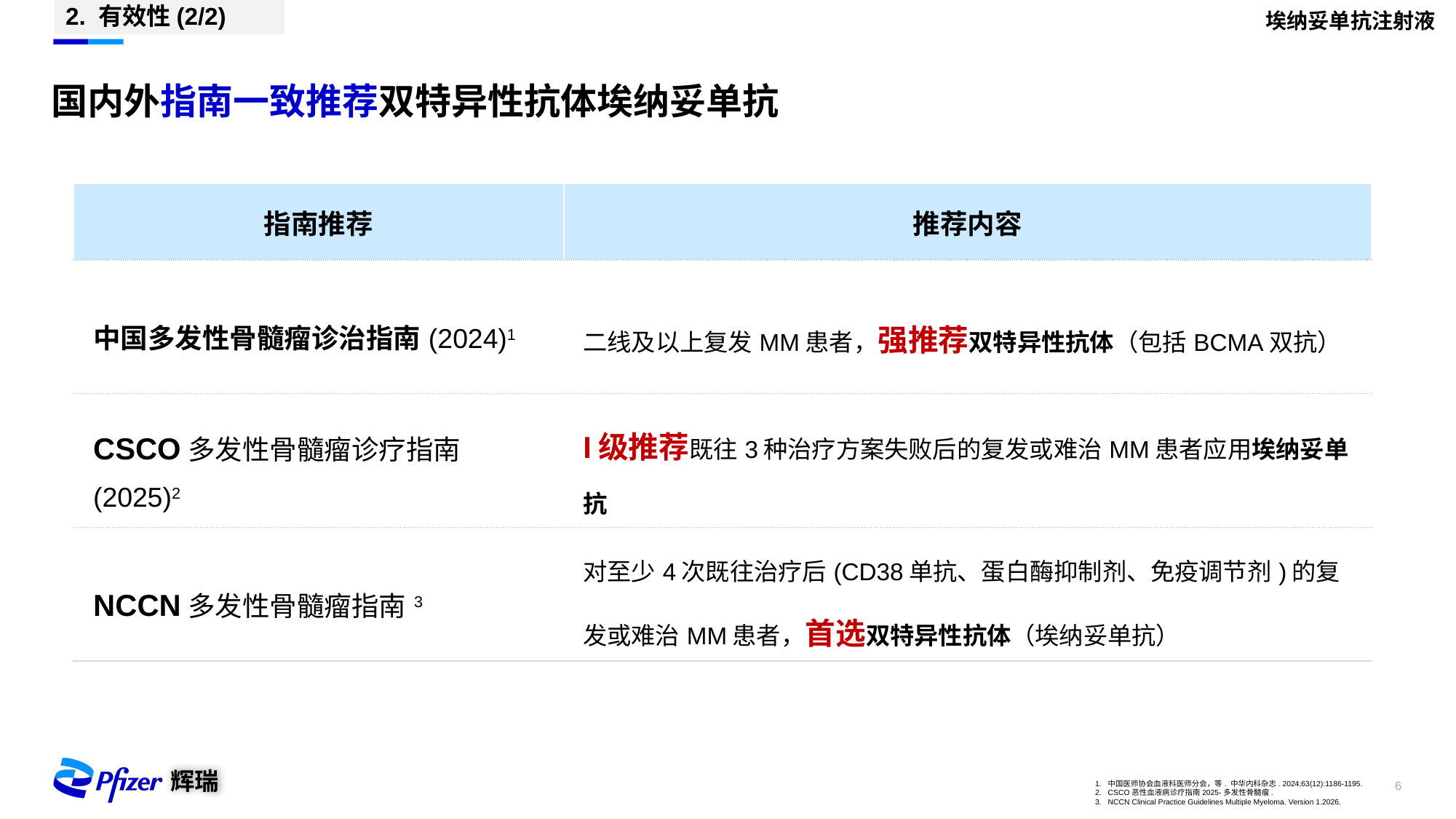

2. 有效性(2/2)
埃纳妥单抗注射液

# 国内外指南一致推荐双特异性抗体埃纳妥单抗
| 指南推荐 | 推荐内容 |
| --- | --- |
| 中国多发性骨髓瘤诊治指南(2024)1 | 二线及以上复发MM患者，强推荐双特异性抗体（包括BCMA双抗） |
| CSCO多发性骨髓瘤诊疗指南(2025)2 | I级推荐既往3种治疗方案失败后的复发或难治MM患者应用埃纳妥单抗 |
| NCCN多发性骨髓瘤指南3 | 对至少4次既往治疗后(CD38单抗、蛋白酶抑制剂、免疫调节剂)的复发或难治MM患者，首选双特异性抗体（埃纳妥单抗） |
中国医师协会血液科医师分会，等. 中华内科杂志. 2024;63(12):1186-1195.
CSCO恶性血液病诊疗指南2025-多发性骨髓瘤.
NCCN Clinical Practice Guidelines Multiple Myeloma. Version 1.2026.